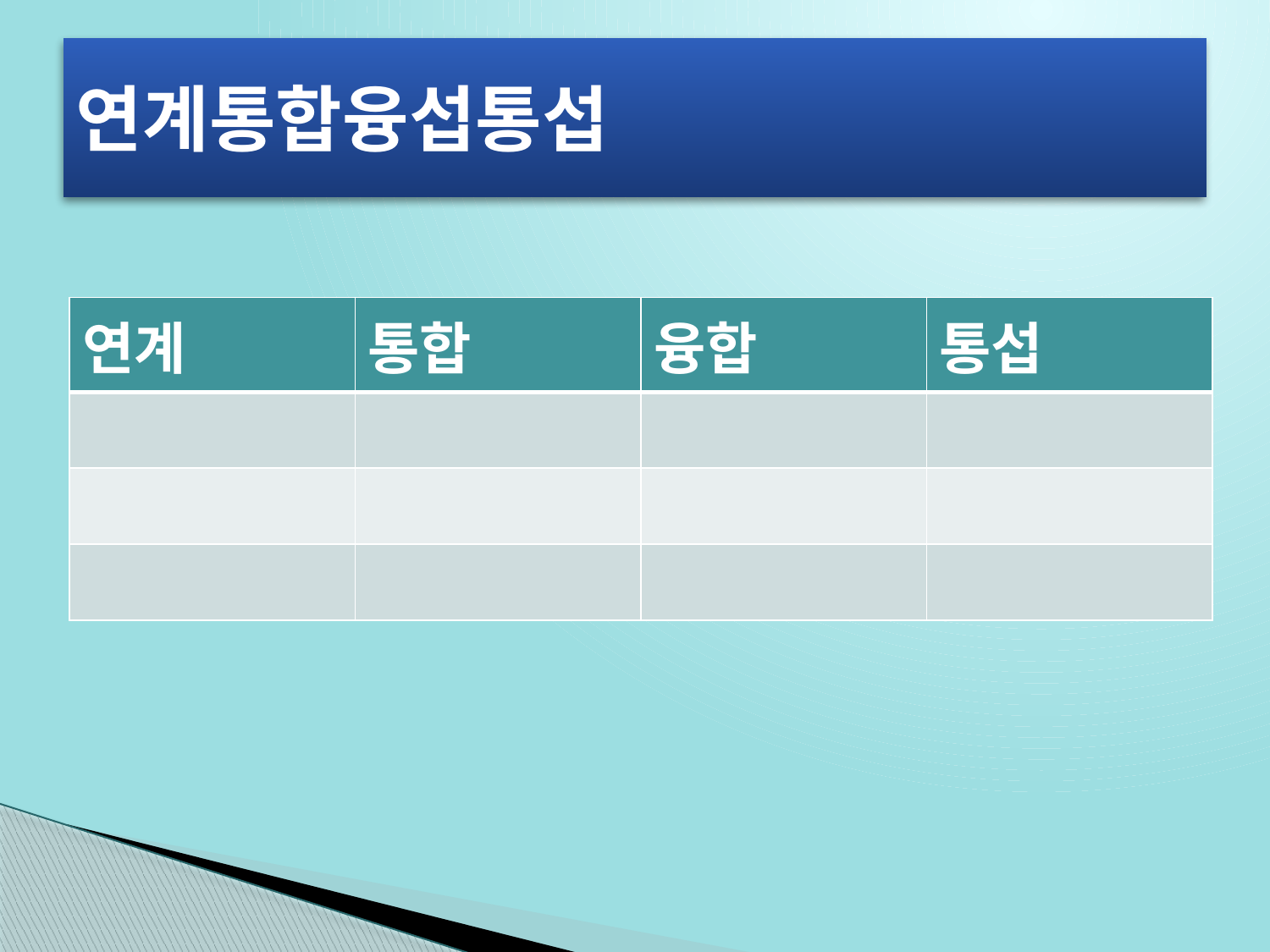

# 연계통합융섭통섭
| 연계 | 통합 | 융합 | 통섭 |
| --- | --- | --- | --- |
|  |  |  |  |
|  |  |  |  |
|  |  |  |  |